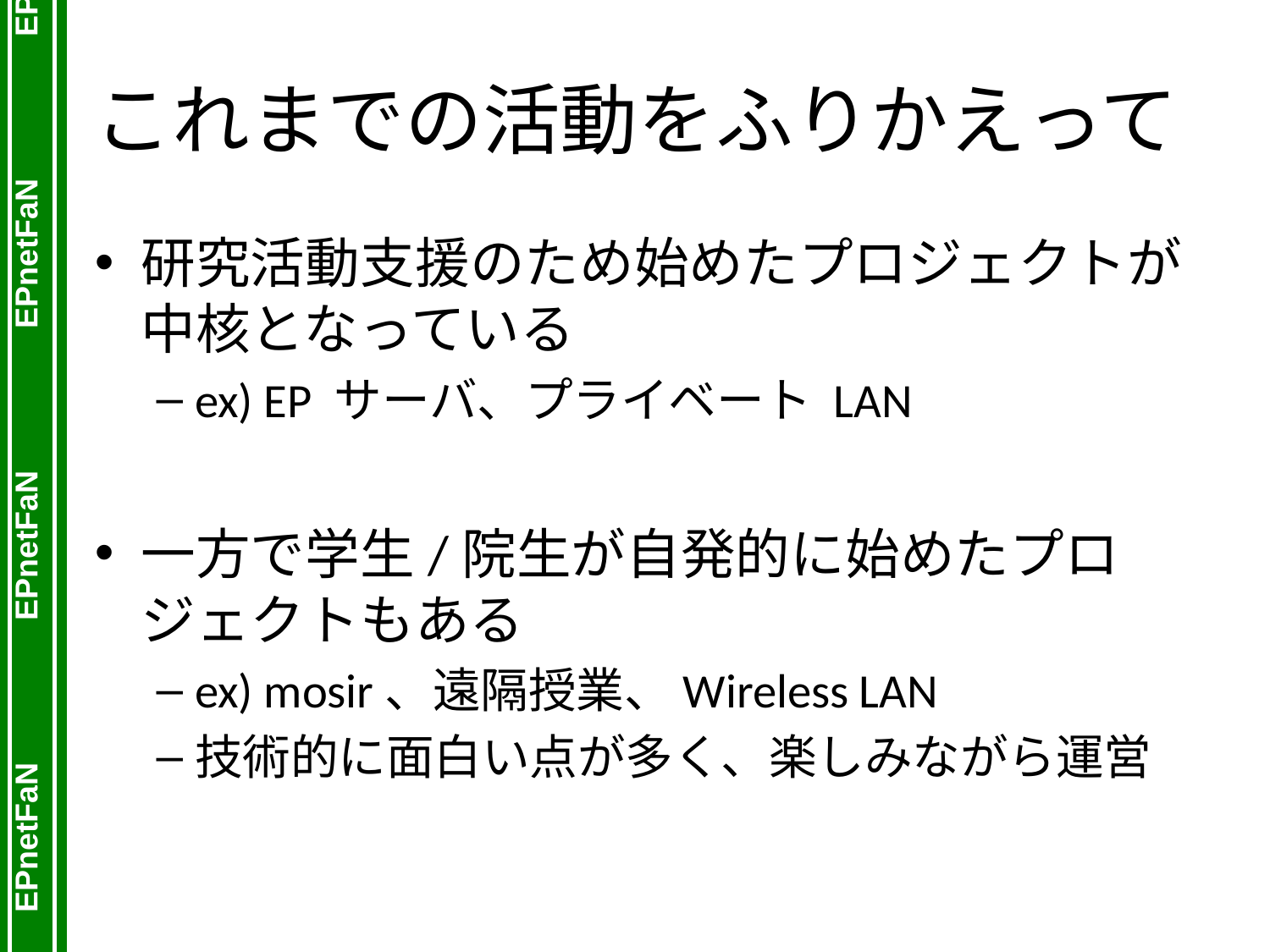

# これまでの活動をふりかえって
研究活動支援のため始めたプロジェクトが
中核となっている
ex) EP サーバ、プライベート LAN

一方で学生/院生が自発的に始めたプロジェクトもある
ex) mosir、遠隔授業、Wireless LAN
技術的に面白い点が多く、楽しみながら運営